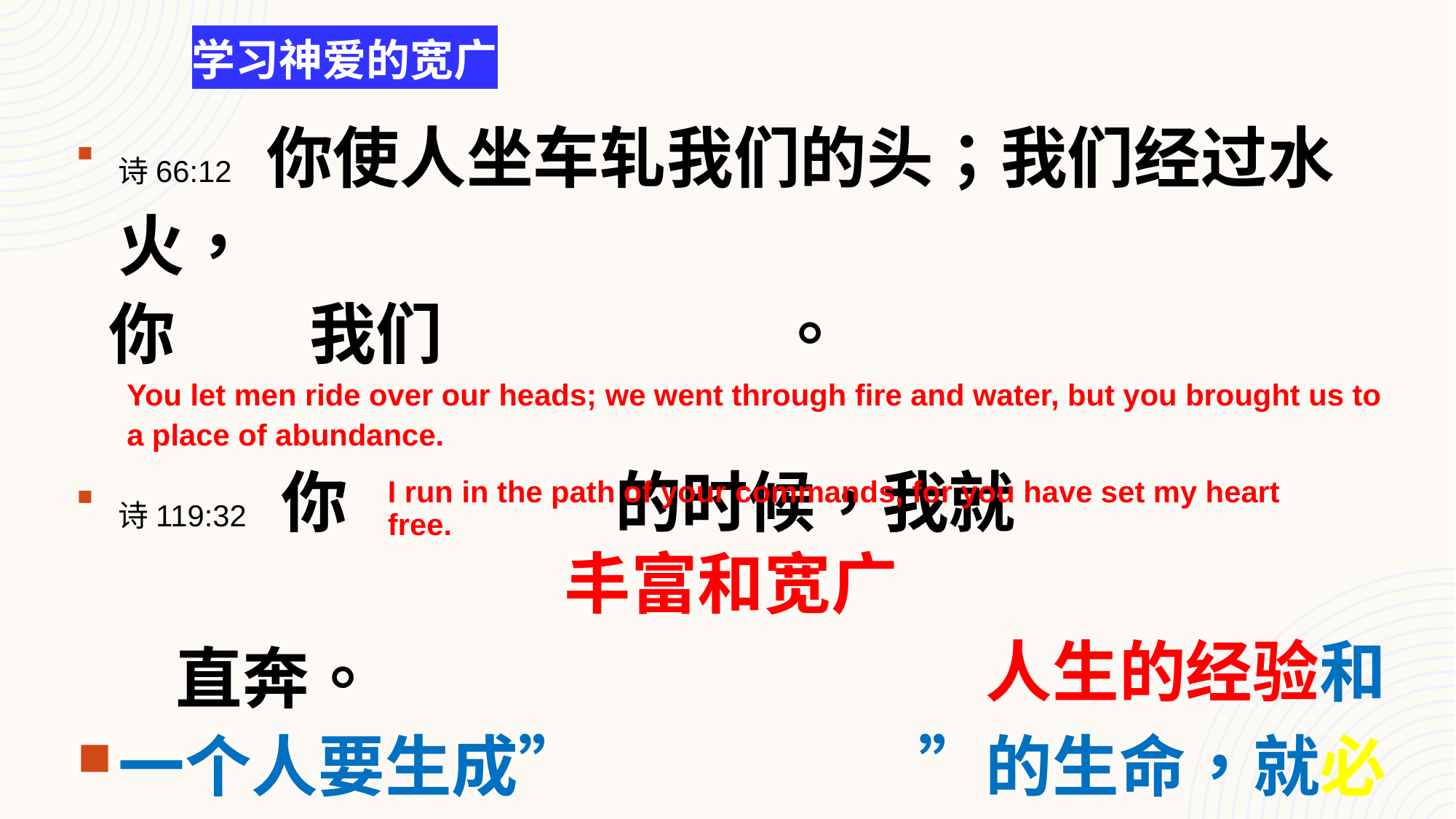

学习神爱的宽广
诗66:12 你使人坐车轧我们的头；我们经过水火，
你却使我们到丰富之地。
You let men ride over our heads; we went through fire and water, but you brought us to a place of abundance.
诗119:32 你开广我心的时候，我就往你命令的道
上直奔。
一个人要生成”　　　　　”的生命，就必
须经历水火患难和真理的引导。
时间过程是必须有的。
I run in the path of your commands, for you have set my heart free.
丰富和宽广
人生的经验和